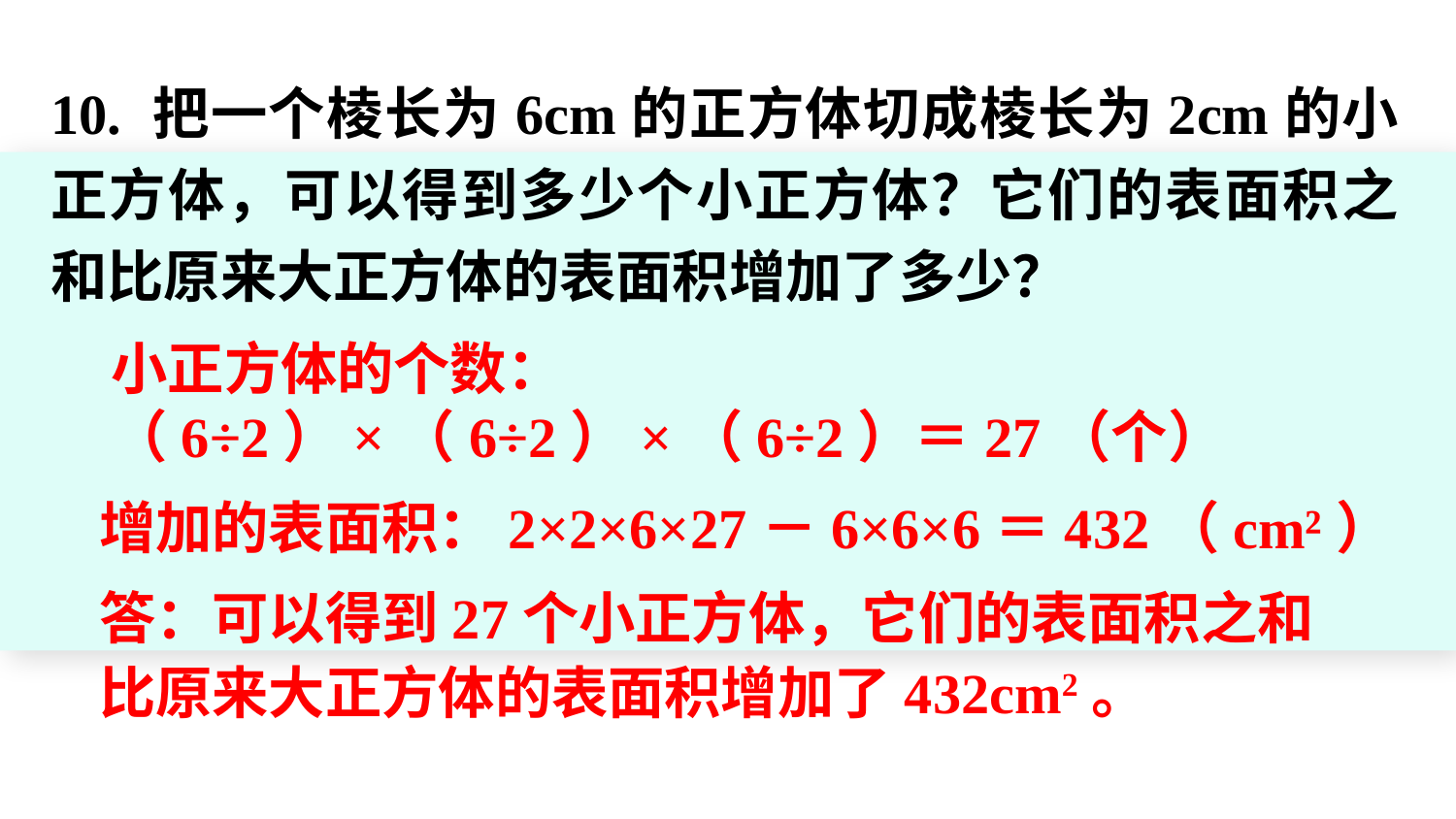

10. 把一个棱长为6cm的正方体切成棱长为2cm的小正方体，可以得到多少个小正方体？它们的表面积之和比原来大正方体的表面积增加了多少？
小正方体的个数：
（6÷2）×（6÷2）×（6÷2）＝27（个）
增加的表面积：2×2×6×27－6×6×6＝432（cm²）
答：可以得到27个小正方体，它们的表面积之和比原来大正方体的表面积增加了432cm2。